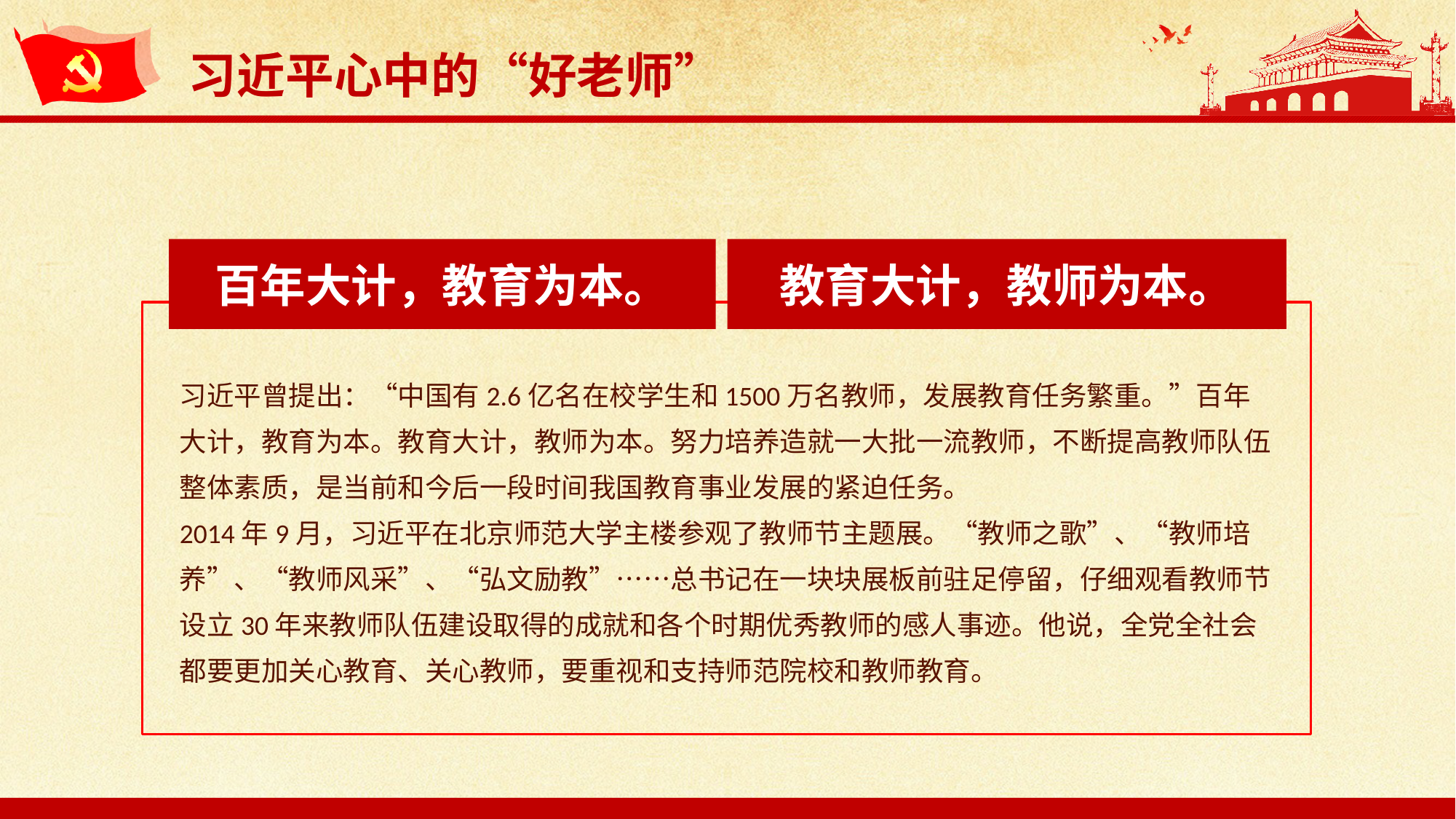

百年大计，教育为本。
教育大计，教师为本。

习近平曾提出：“中国有2.6亿名在校学生和1500万名教师，发展教育任务繁重。”百年大计，教育为本。教育大计，教师为本。努力培养造就一大批一流教师，不断提高教师队伍整体素质，是当前和今后一段时间我国教育事业发展的紧迫任务。
2014年9月，习近平在北京师范大学主楼参观了教师节主题展。“教师之歌”、“教师培养”、“教师风采”、“弘文励教”……总书记在一块块展板前驻足停留，仔细观看教师节设立30年来教师队伍建设取得的成就和各个时期优秀教师的感人事迹。他说，全党全社会都要更加关心教育、关心教师，要重视和支持师范院校和教师教育。